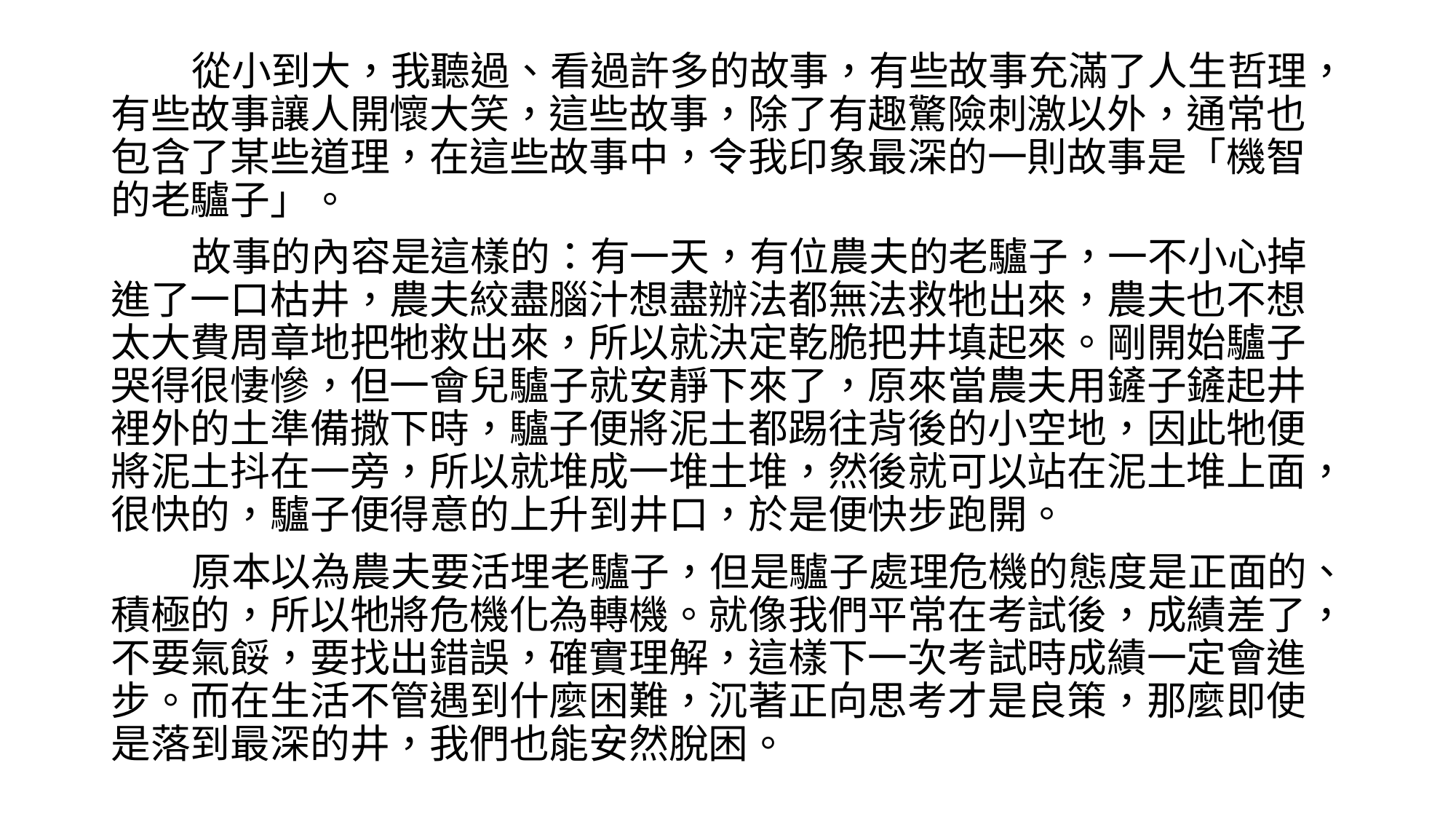

從小到大，我聽過、看過許多的故事，有些故事充滿了人生哲理，有些故事讓人開懷大笑，這些故事，除了有趣驚險刺激以外，通常也包含了某些道理，在這些故事中，令我印象最深的一則故事是「機智的老驢子」。
故事的內容是這樣的：有一天，有位農夫的老驢子，一不小心掉進了一口枯井，農夫絞盡腦汁想盡辦法都無法救牠出來，農夫也不想太大費周章地把牠救出來，所以就決定乾脆把井填起來。剛開始驢子哭得很悽慘，但一會兒驢子就安靜下來了，原來當農夫用鏟子鏟起井裡外的土準備撒下時，驢子便將泥土都踢往背後的小空地，因此牠便將泥土抖在一旁，所以就堆成一堆土堆，然後就可以站在泥土堆上面，很快的，驢子便得意的上升到井口，於是便快步跑開。
原本以為農夫要活埋老驢子，但是驢子處理危機的態度是正面的、積極的，所以牠將危機化為轉機。就像我們平常在考試後，成績差了，不要氣餒，要找出錯誤，確實理解，這樣下一次考試時成績一定會進步。而在生活不管遇到什麼困難，沉著正向思考才是良策，那麼即使是落到最深的井，我們也能安然脫困。